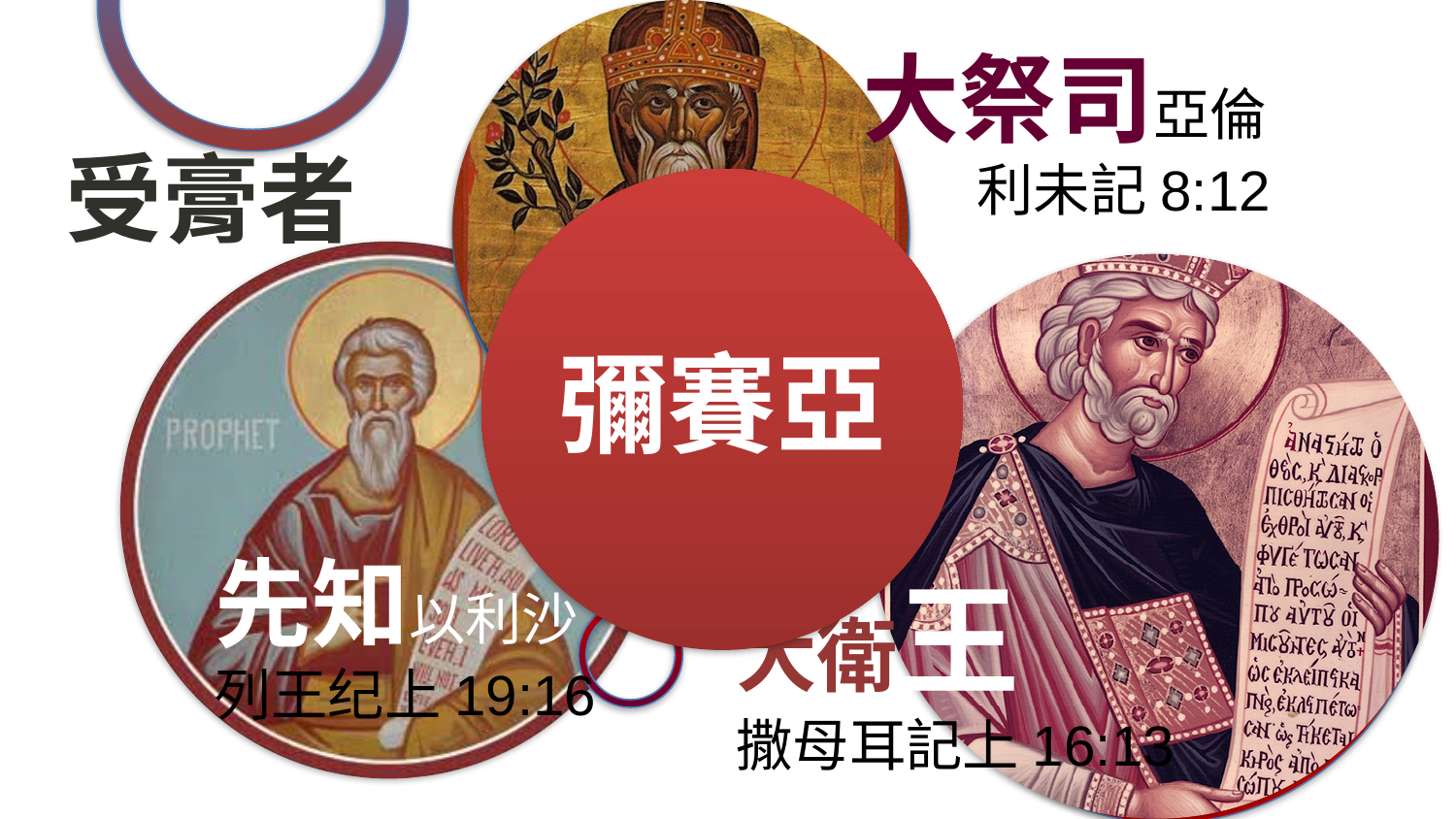

大祭司亞倫
        利未記8:12
受膏者
彌賽亞
先知以利沙
列王纪上19:16
大衛王
撒母耳記上16:13